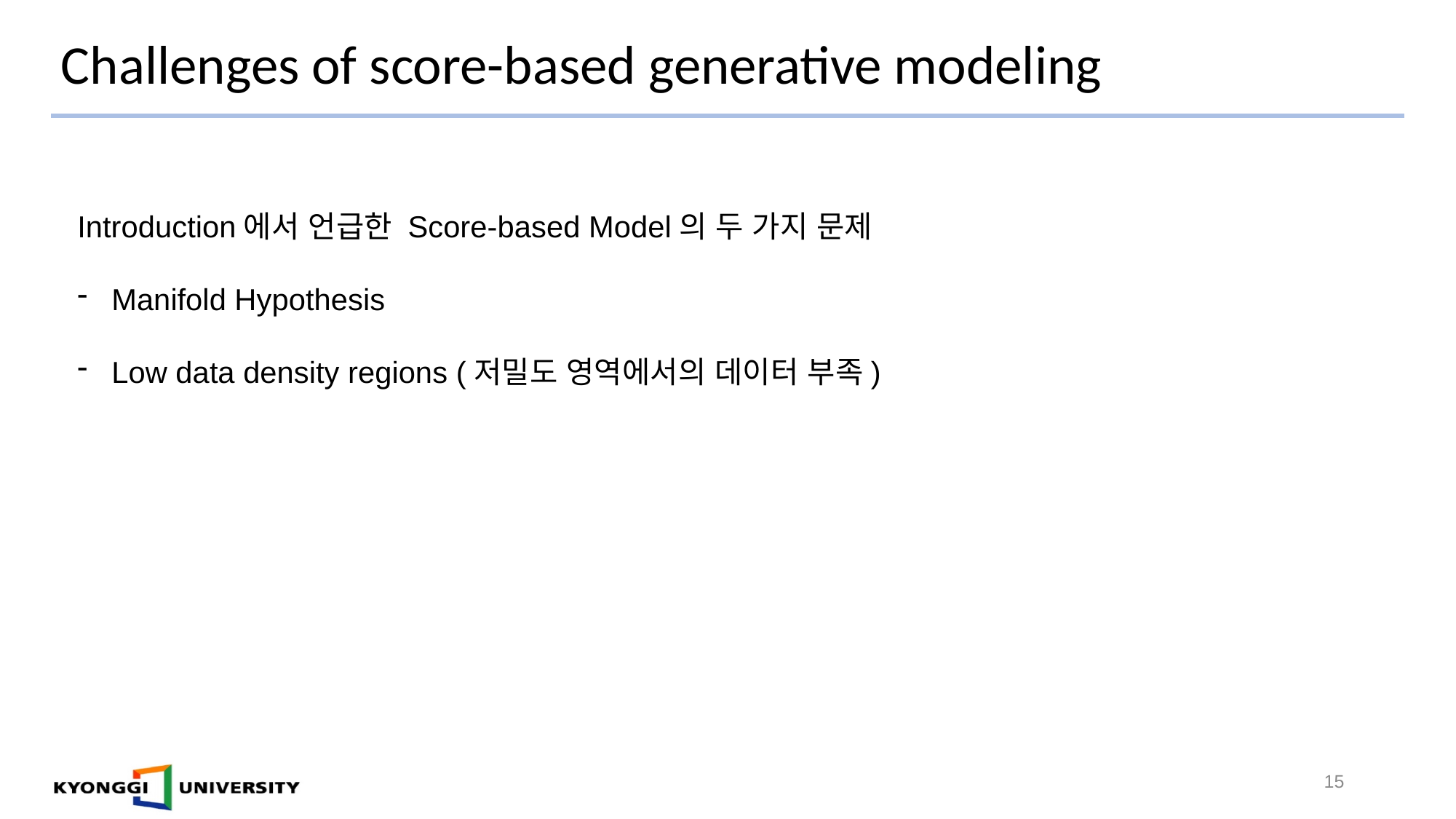

# Challenges of score-based generative modeling
Introduction에서 언급한 Score-based Model의 두 가지 문제
Manifold Hypothesis
Low data density regions (저밀도 영역에서의 데이터 부족)
15